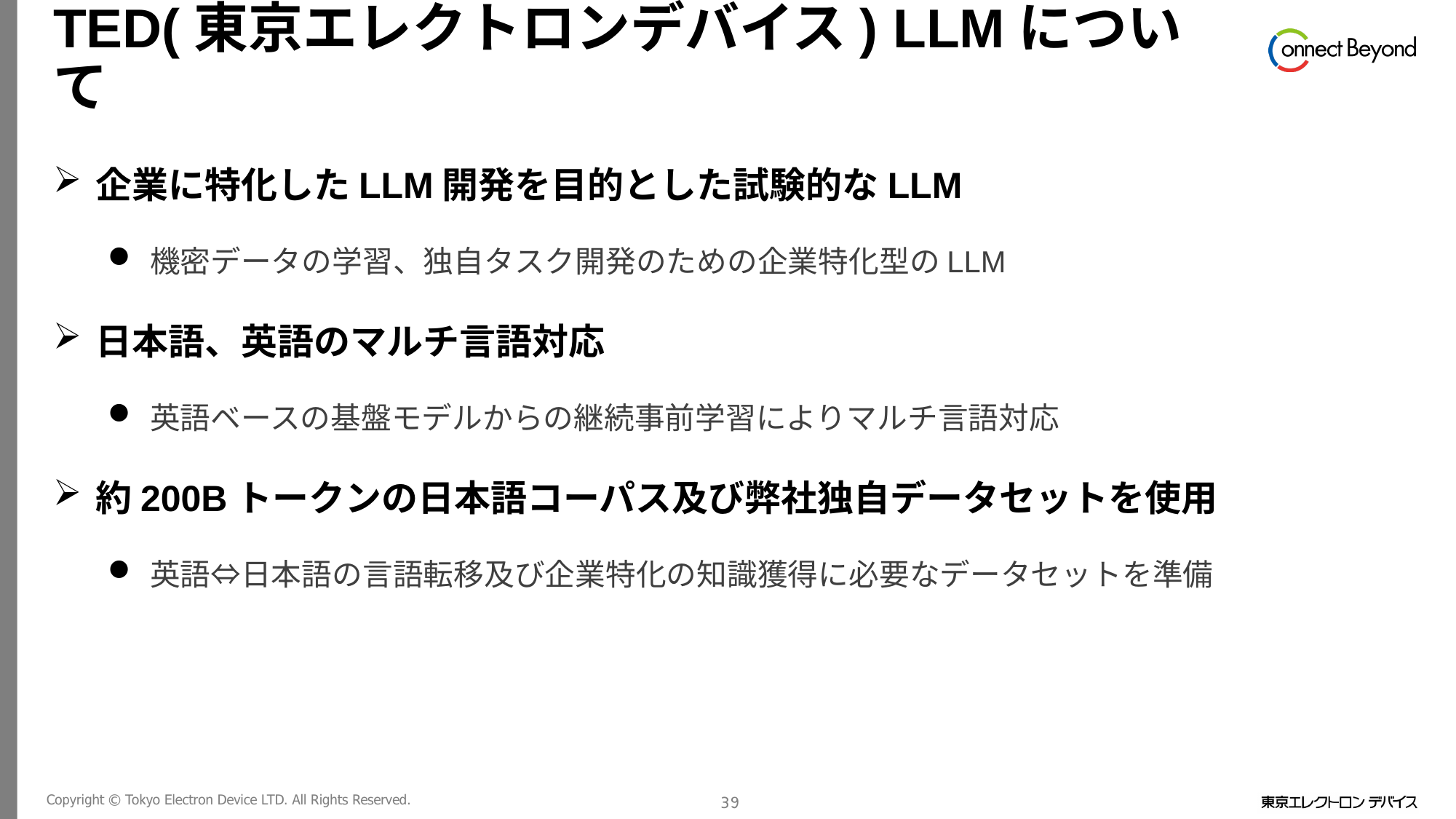

# TED(東京エレクトロンデバイス) LLMについて
企業に特化したLLM開発を目的とした試験的なLLM
機密データの学習、独自タスク開発のための企業特化型のLLM
日本語、英語のマルチ言語対応
英語ベースの基盤モデルからの継続事前学習によりマルチ言語対応
約200Bトークンの日本語コーパス及び弊社独自データセットを使用
英語⇔日本語の言語転移及び企業特化の知識獲得に必要なデータセットを準備